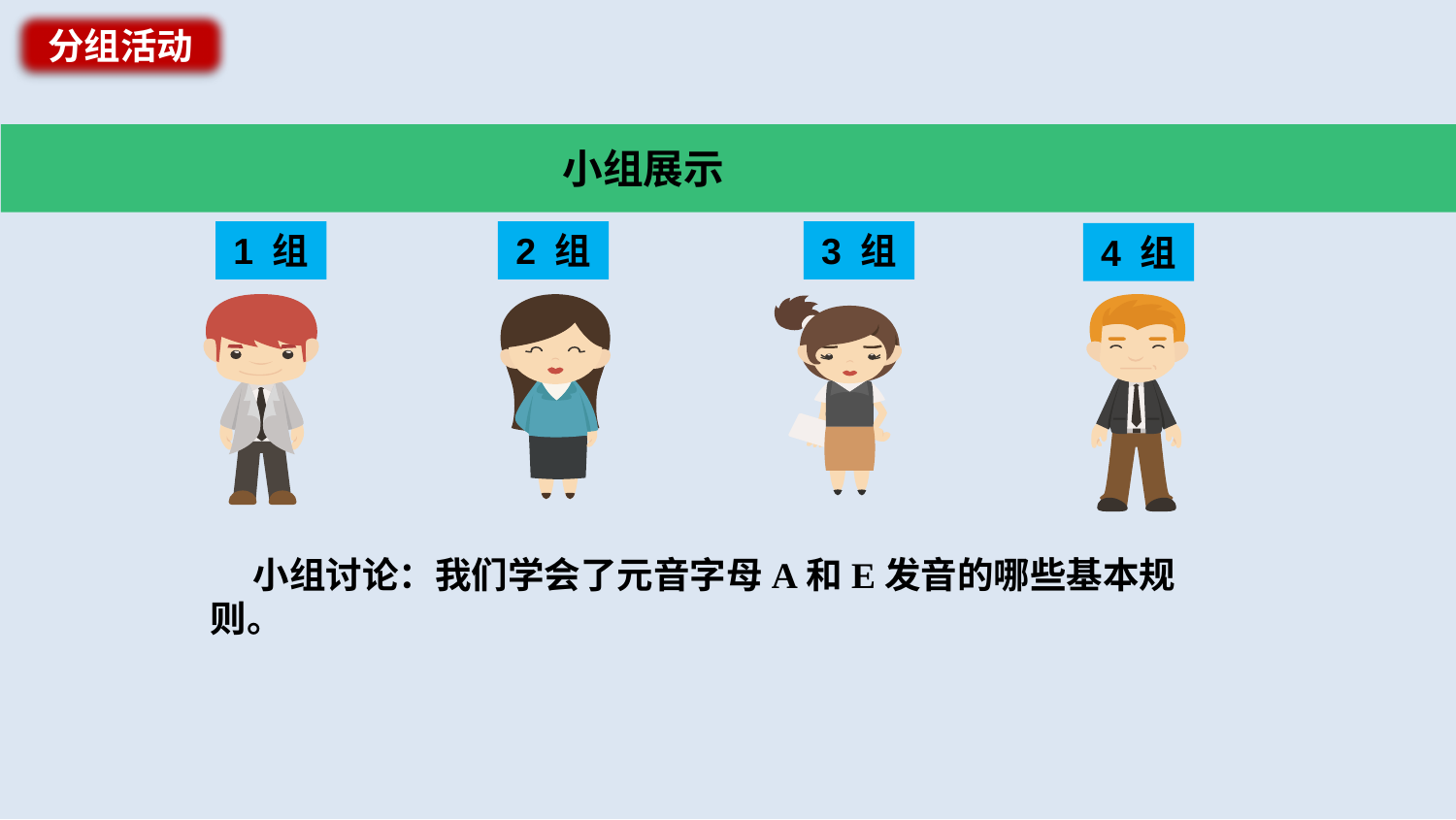

分组活动

小组展示
1 组
2 组
3 组
4 组

小组讨论：我们学会了元音字母A和E发音的哪些基本规则。